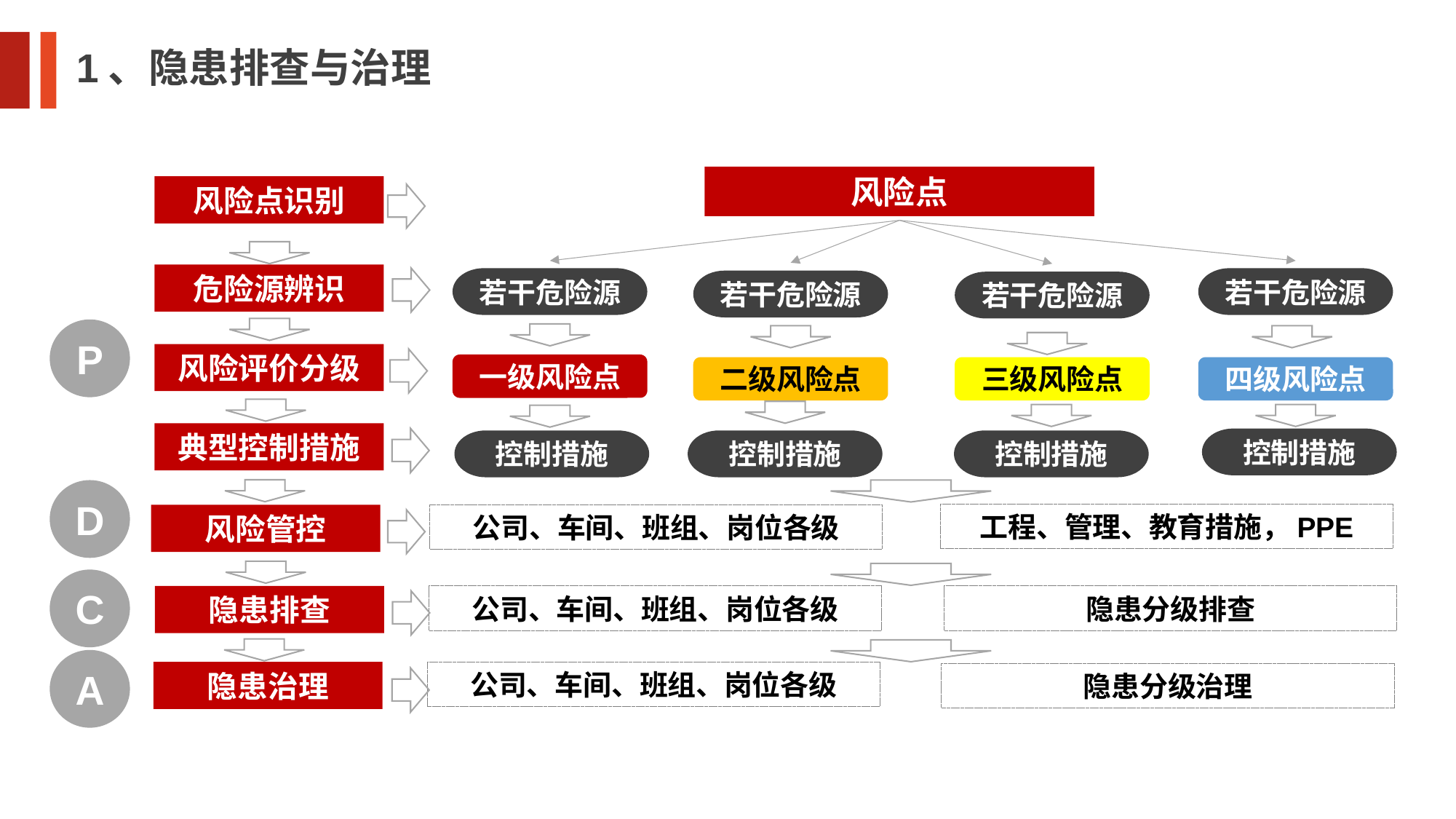

1、隐患排查与治理
风险点
风险点识别

危险源辨识

若干危险源
若干危险源
若干危险源
若干危险源

P

风险评价分级

一级风险点
二级风险点
三级风险点
四级风险点

典型控制措施

控制措施
控制措施
控制措施
控制措施

D

工程、管理、教育措施，PPE
风险管控
公司、车间、班组、岗位各级

C
隐患排查
公司、车间、班组、岗位各级
隐患分级排查

A
隐患治理
公司、车间、班组、岗位各级
隐患分级治理